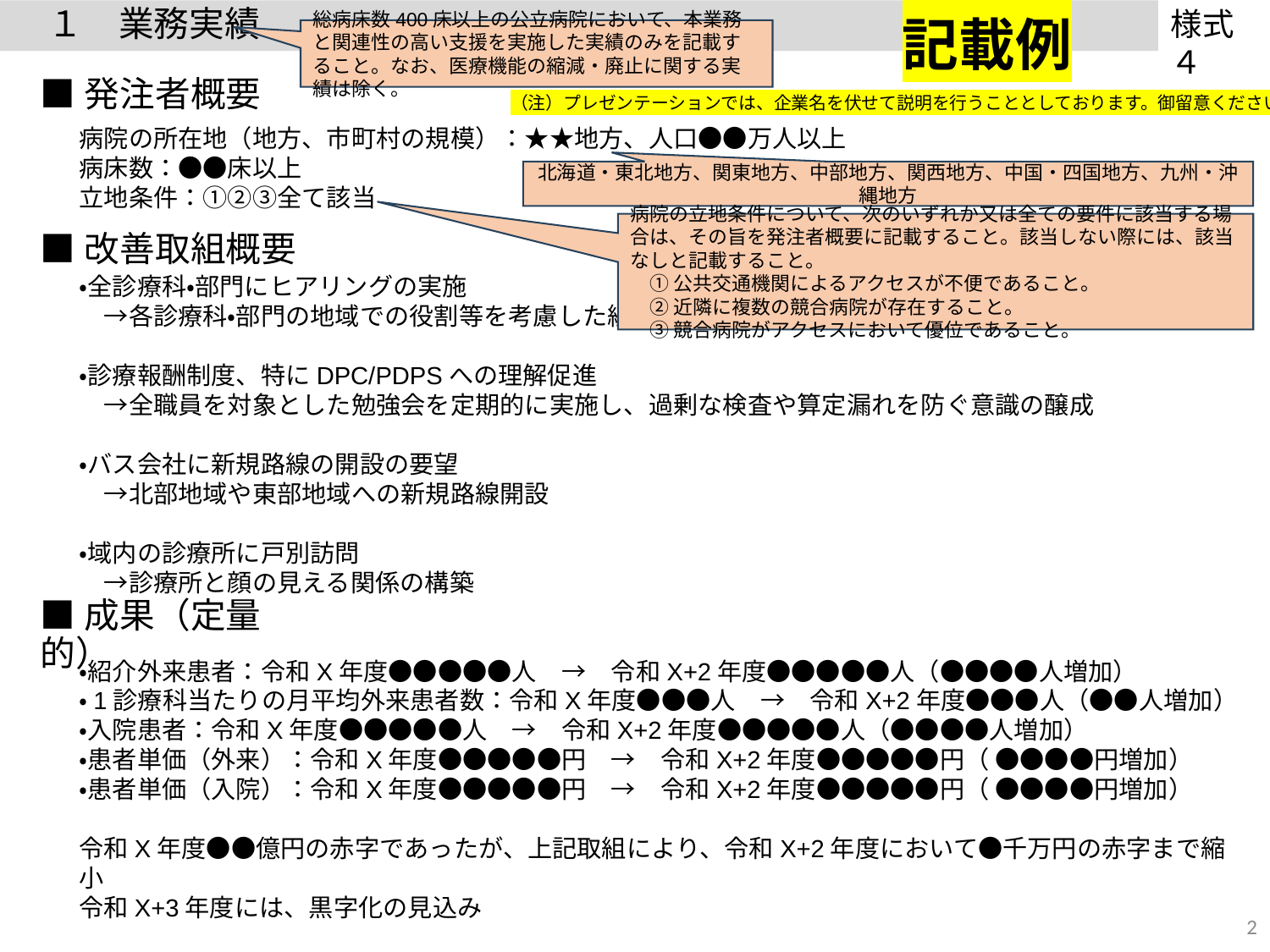

１　業務実績
様式４
記載例
総病床数400床以上の公立病院において、本業務と関連性の高い支援を実施した実績のみを記載すること。なお、医療機能の縮減・廃止に関する実績は除く。
■発注者概要
（注）プレゼンテーションでは、企業名を伏せて説明を行うこととしております。御留意ください。
病院の所在地（地方、市町村の規模）：★★地方、人口●●万人以上
病床数：●●床以上
立地条件：①②③全て該当

・全診療科・部門にヒアリングの実施
　→各診療科・部門の地域での役割等を考慮した経営改善目標の設定、定期的なフォローアップ

・診療報酬制度、特にDPC/PDPSへの理解促進
　→全職員を対象とした勉強会を定期的に実施し、過剰な検査や算定漏れを防ぐ意識の醸成

・バス会社に新規路線の開設の要望
　→北部地域や東部地域への新規路線開設

・域内の診療所に戸別訪問
　→診療所と顔の見える関係の構築

・紹介外来患者：令和X年度●●●●●人　→　令和X+2年度●●●●●人（●●●●人増加）
・1診療科当たりの月平均外来患者数：令和X年度●●●人　→　令和X+2年度●●●人（●●人増加）
・入院患者：令和X年度●●●●●人　→　令和X+2年度●●●●●人（●●●●人増加）
・患者単価（外来）：令和X年度●●●●●円　→　令和X+2年度●●●●●円（ ●●●●円増加）
・患者単価（入院）：令和X年度●●●●●円　→　令和X+2年度●●●●●円（ ●●●●円増加）

令和X年度●●億円の赤字であったが、上記取組により、令和X+2年度において●千万円の赤字まで縮小
令和X+3年度には、黒字化の見込み
北海道・東北地方、関東地方、中部地方、関西地方、中国・四国地方、九州・沖縄地方
病院の立地条件について、次のいずれか又は全ての要件に該当する場合は、その旨を発注者概要に記載すること。該当しない際には、該当なしと記載すること。
　① 公共交通機関によるアクセスが不便であること。
　② 近隣に複数の競合病院が存在すること。
　③ 競合病院がアクセスにおいて優位であること。
■改善取組概要
■成果（定量的）
2